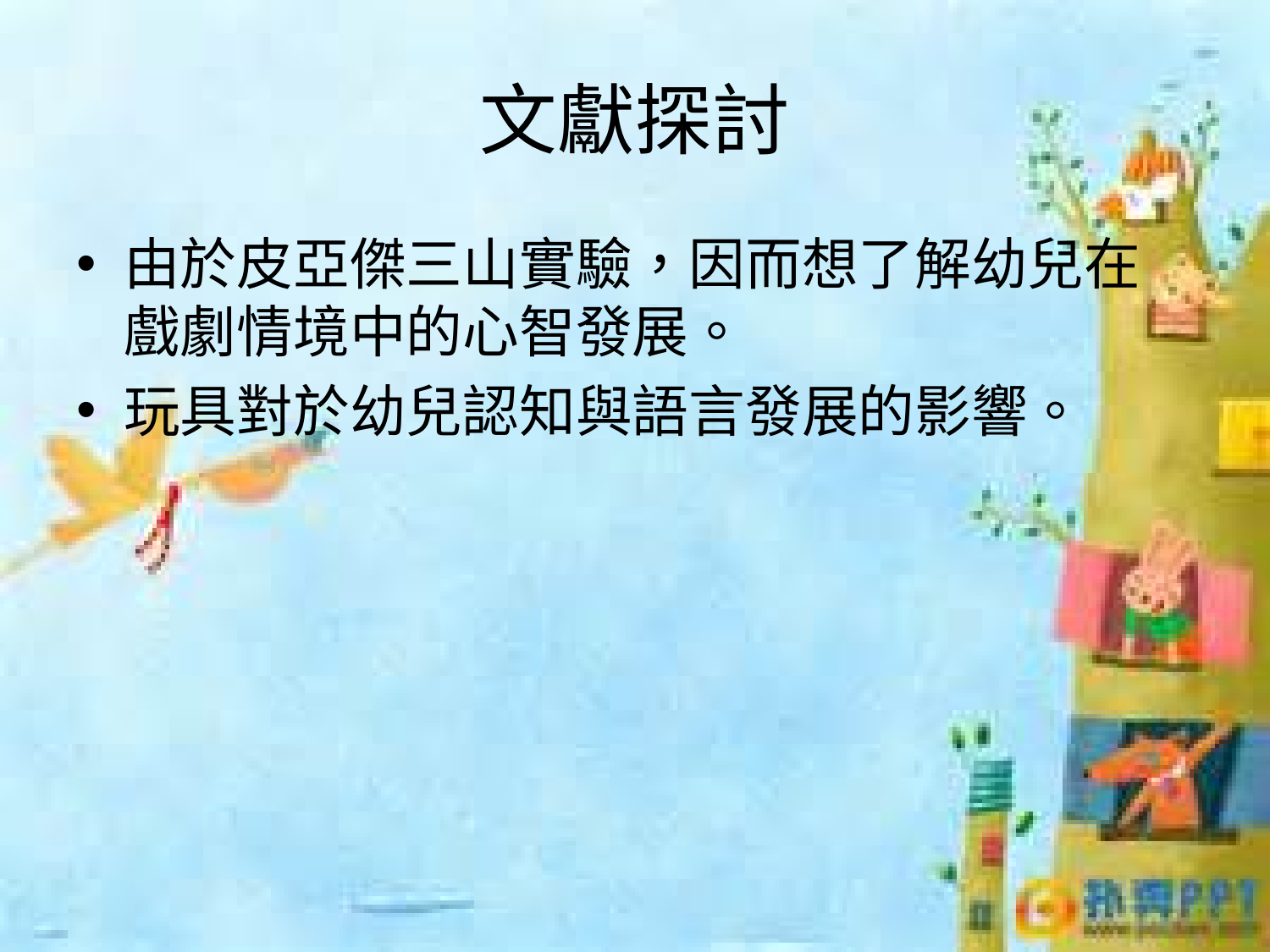

# 文獻探討
由於皮亞傑三山實驗，因而想了解幼兒在戲劇情境中的心智發展。
玩具對於幼兒認知與語言發展的影響。